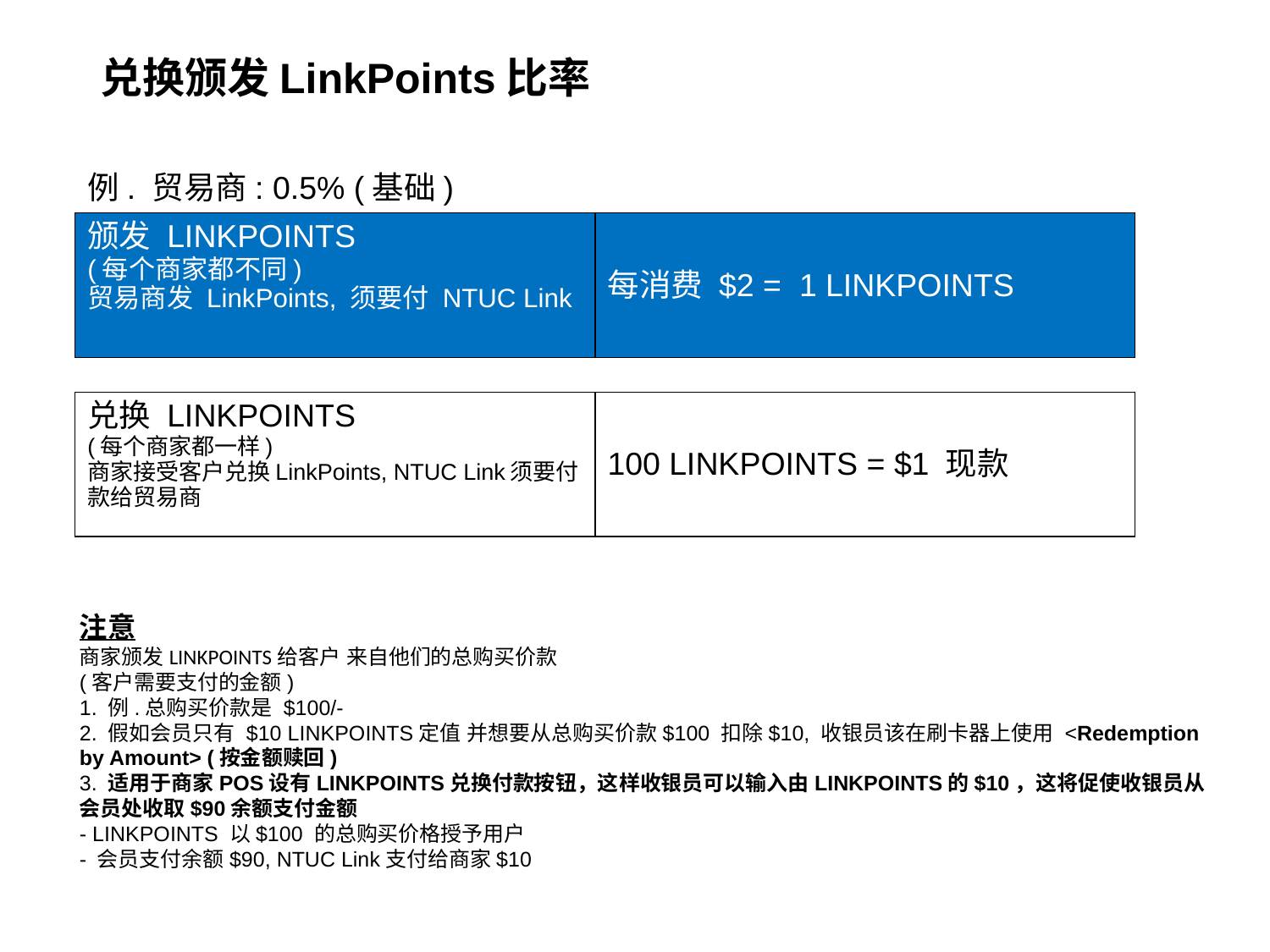

# 兑换颁发LinkPoints比率
例. 贸易商: 0.5% (基础)
| 颁发 LINKPOINTS (每个商家都不同) 贸易商发 LinkPoints, 须要付 NTUC Link | 每消费 $2 = 1 LINKPOINTS |
| --- | --- |
| 兑换 LINKPOINTS (每个商家都一样) 商家接受客户兑换LinkPoints, NTUC Link须要付款给贸易商 | 100 LINKPOINTS = $1 现款 |
| --- | --- |
注意
商家颁发LINKPOINTS给客户 来自他们的总购买价款
(客户需要支付的金额)
1. 例.总购买价款是 $100/-
2. 假如会员只有 $10 LINKPOINTS定值 并想要从总购买价款$100 扣除$10, 收银员该在刷卡器上使用 <Redemption by Amount> (按金额赎回)
3. 适用于商家POS设有LINKPOINTS兑换付款按钮，这样收银员可以输入由LINKPOINTS的$10，这将促使收银员从会员处收取$90余额支付金额
- LINKPOINTS 以$100 的总购买价格授予用户
- 会员支付余额$90, NTUC Link支付给商家$10